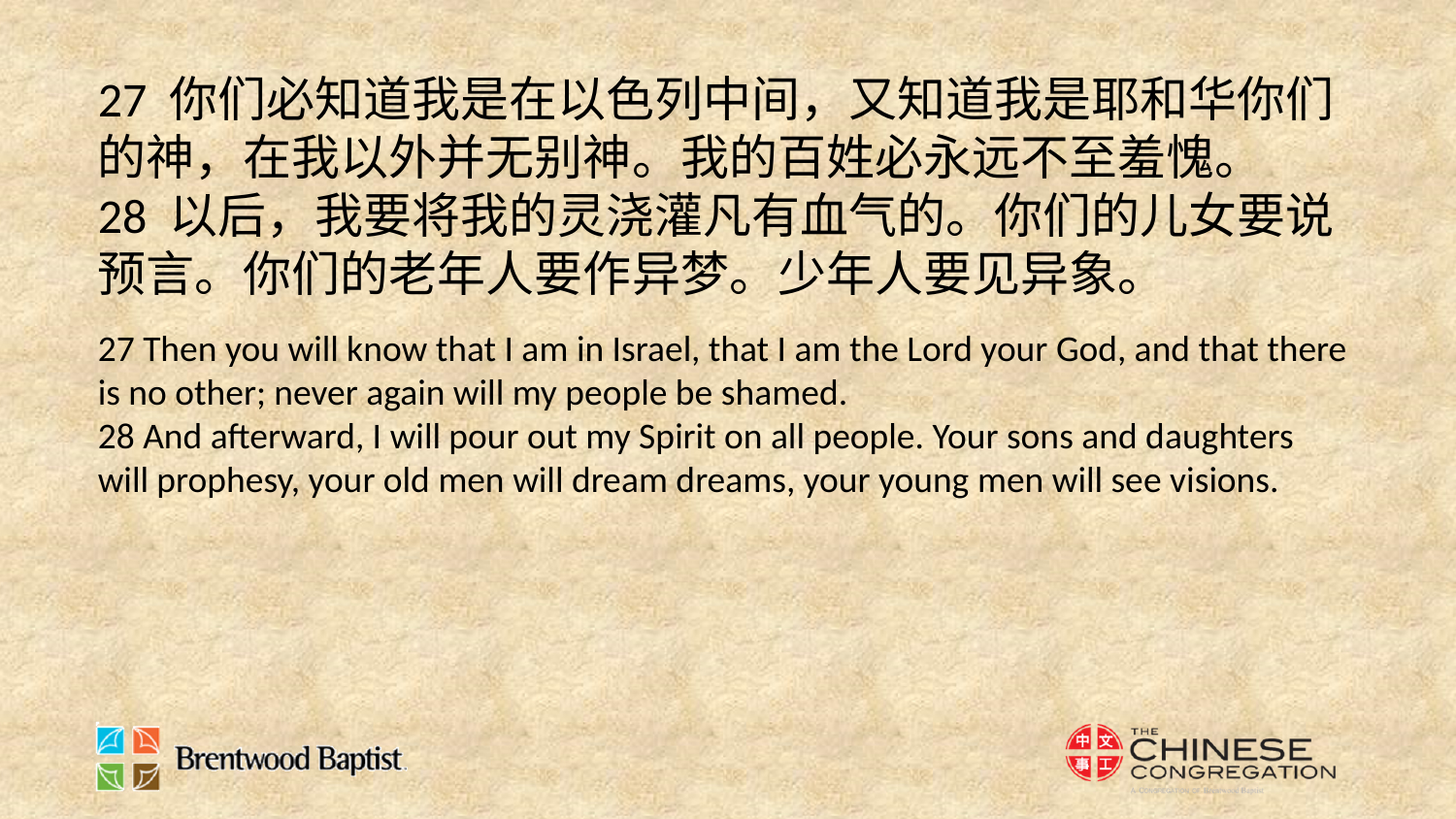

27 你们必知道我是在以色列中间，又知道我是耶和华你们的神，在我以外并无别神。我的百姓必永远不至羞愧。
28 以后，我要将我的灵浇灌凡有血气的。你们的儿女要说预言。你们的老年人要作异梦。少年人要见异象。

27 Then you will know that I am in Israel, that I am the Lord your God, and that there is no other; never again will my people be shamed.
28 And afterward, I will pour out my Spirit on all people. Your sons and daughters will prophesy, your old men will dream dreams, your young men will see visions.